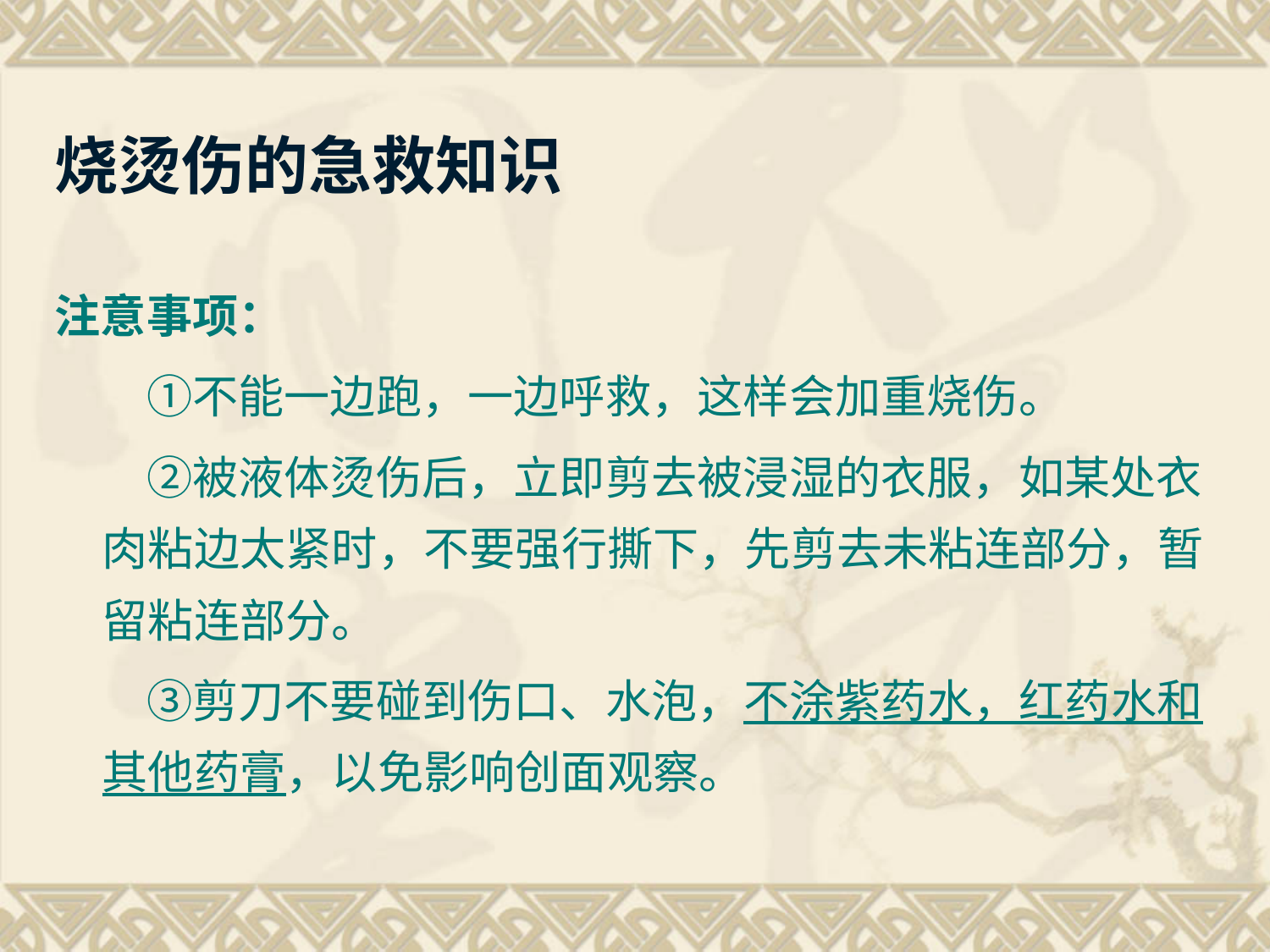

烧烫伤的急救知识
注意事项：
　　①不能一边跑，一边呼救，这样会加重烧伤。
　　②被液体烫伤后，立即剪去被浸湿的衣服，如某处衣肉粘边太紧时，不要强行撕下，先剪去未粘连部分，暂留粘连部分。
　　③剪刀不要碰到伤口、水泡，不涂紫药水，红药水和其他药膏，以免影响创面观察。